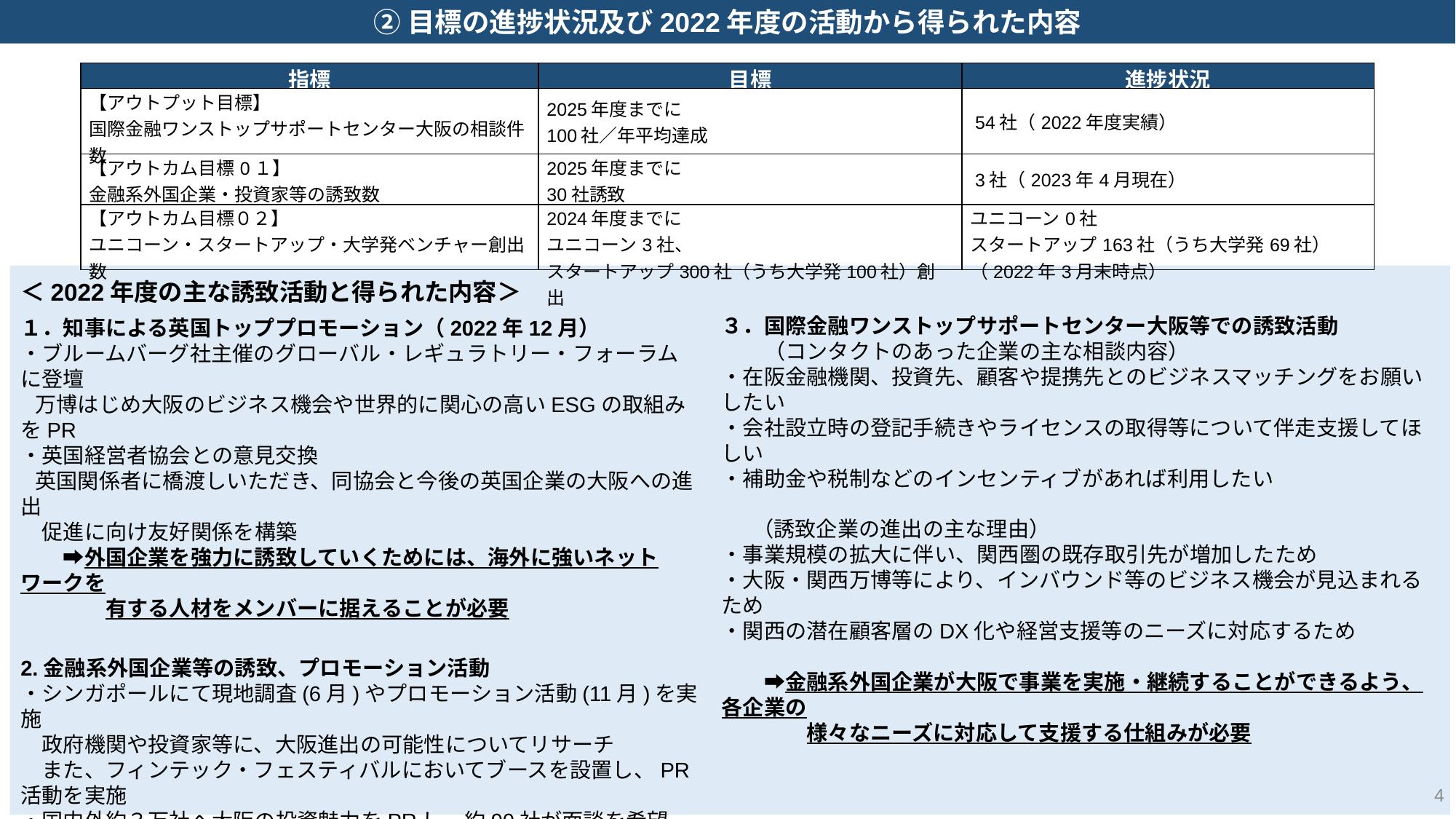

②目標の進捗状況及び2022年度の活動から得られた内容
| 指標 | 目標 | 進捗状況 |
| --- | --- | --- |
| 【アウトプット目標】 国際金融ワンストップサポートセンター大阪の相談件数 | 2025年度までに 100社／年平均達成 | 54社（2022年度実績） |
| 【アウトカム目標0１】 金融系外国企業・投資家等の誘致数 | 2025年度までに 30社誘致 | 3社（2023年4月現在） |
| 【アウトカム目標０２】 ユニコーン・スタートアップ・大学発ベンチャー創出数 | 2024年度までに ユニコーン3社、 スタートアップ300社（うち大学発100社）創出 | ユニコーン0社 スタートアップ163社（うち大学発69社） （2022年3月末時点） |

＜2022年度の主な誘致活動と得られた内容＞
１．知事による英国トッププロモーション（2022年12月）
・ブルームバーグ社主催のグローバル・レギュラトリー・フォーラムに登壇
  万博はじめ大阪のビジネス機会や世界的に関心の高いESGの取組みをPR
・英国経営者協会との意見交換
  英国関係者に橋渡しいただき、同協会と今後の英国企業の大阪への進出
　促進に向け友好関係を構築
　　➡外国企業を強力に誘致していくためには、海外に強いネットワークを
　　　　有する人材をメンバーに据えることが必要

2.金融系外国企業等の誘致、プロモーション活動
・シンガポールにて現地調査(6月)やプロモーション活動(11月)を実施
　政府機関や投資家等に、大阪進出の可能性についてリサーチ
　また、フィンテック・フェスティバルにおいてブースを設置し、PR活動を実施
・国内外約３万社へ大阪の投資魅力をPRし、約90社が面談を希望
　大阪進出に関心を示している企業に対して誘致活動を実施
　　➡大阪・関西の投資魅力や生活環境を継続的にＰＲするとともに、
　　　　大阪・関西に関心を示す外国企業等のニーズに応じて、大阪・関西での
　　　　ビジネス機会やポテンシャルを示していくことが必要

３．国際金融ワンストップサポートセンター大阪等での誘致活動
　　（コンタクトのあった企業の主な相談内容）
・在阪金融機関、投資先、顧客や提携先とのビジネスマッチングをお願いしたい
・会社設立時の登記手続きやライセンスの取得等について伴走支援してほしい
・補助金や税制などのインセンティブがあれば利用したい

 　（誘致企業の進出の主な理由）
・事業規模の拡大に伴い、関西圏の既存取引先が増加したため
・大阪・関西万博等により、インバウンド等のビジネス機会が見込まれるため
・関西の潜在顧客層のDX化や経営支援等のニーズに対応するため

　　➡金融系外国企業が大阪で事業を実施・継続することができるよう、各企業の
　　　　様々なニーズに対応して支援する仕組みが必要

4